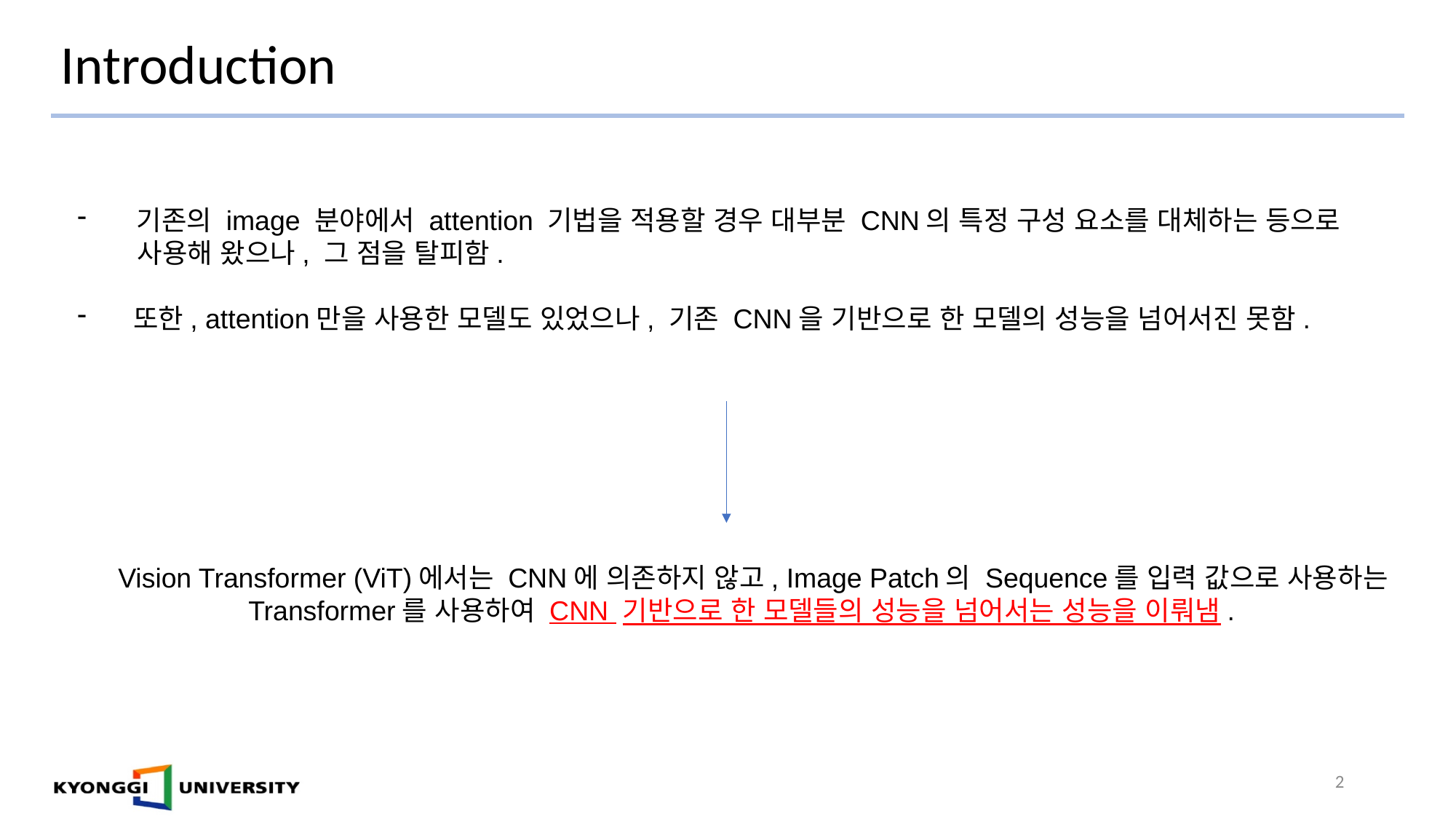

# Introduction

   기존의 image 분야에서 attention 기법을 적용할 경우 대부분 CNN의 특정 구성 요소를 대체하는 등으로
       사용해 왔으나, 그 점을 탈피함.

  또한, attention만을 사용한 모델도 있었으나, 기존 CNN을 기반으로 한 모델의 성능을 넘어서진 못함.

   Vision Transformer (ViT)에서는 CNN에 의존하지 않고, Image Patch의 Sequence를 입력 값으로 사용하는 Transformer를 사용하여 CNN 기반으로 한 모델들의 성능을 넘어서는 성능을 이뤄냄.

2